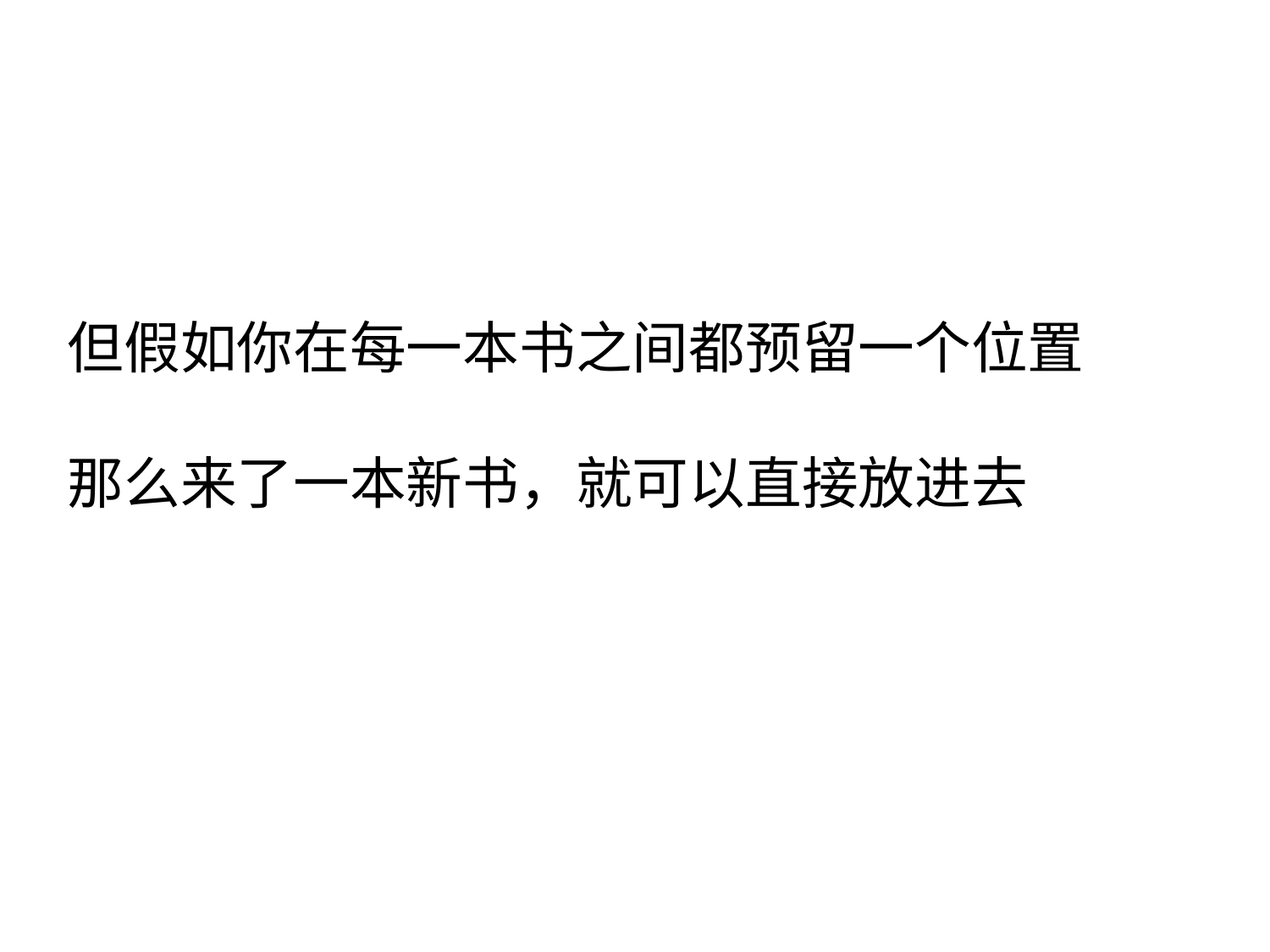

但假如你在每一本书之间都预留一个位置

那么来了一本新书，就可以直接放进去